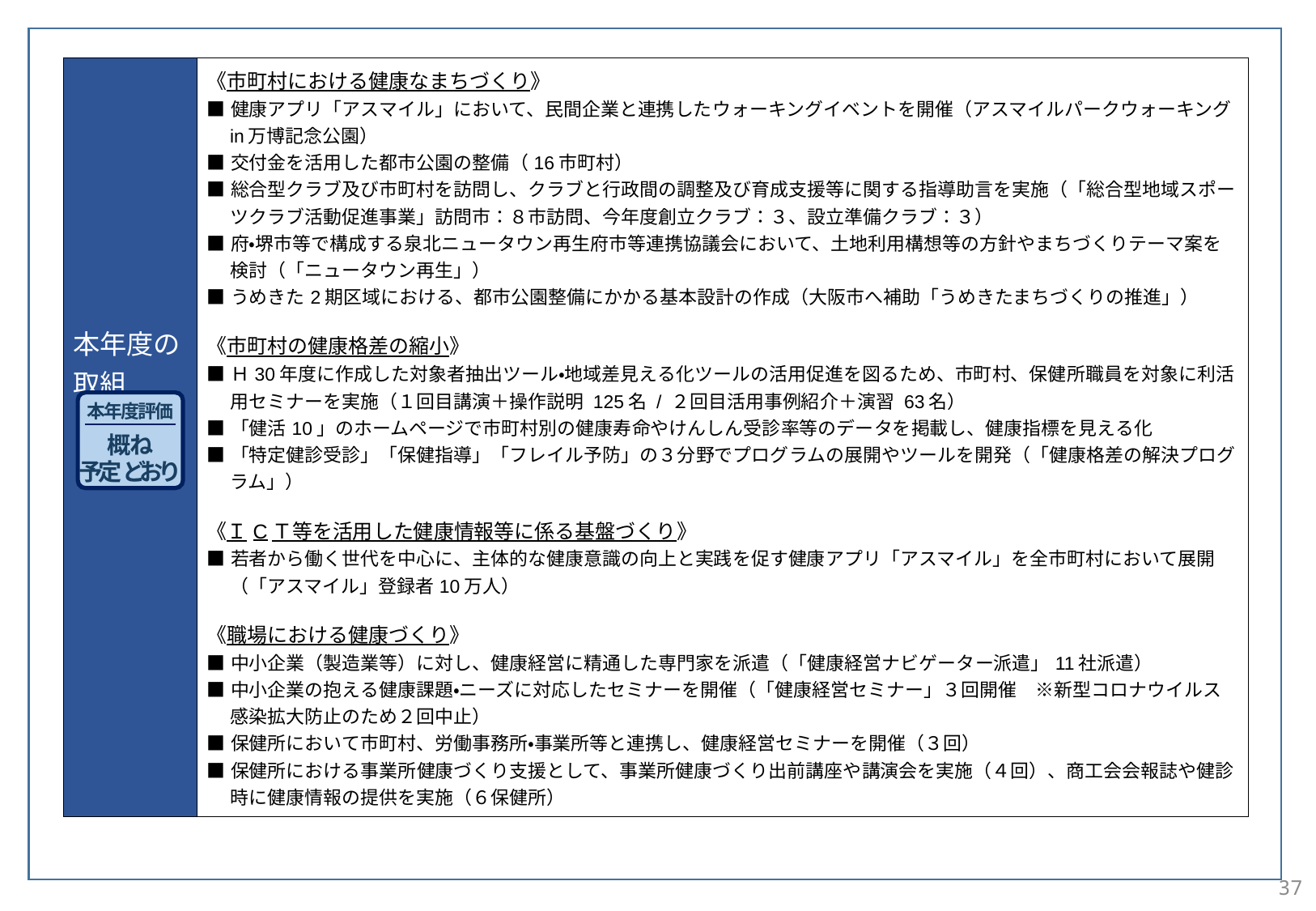

| 本年度の 取組 | 《市町村における健康なまちづくり》 ■健康アプリ「アスマイル」において、民間企業と連携したウォーキングイベントを開催（アスマイルパークウォーキングin万博記念公園） ■交付金を活用した都市公園の整備（16市町村） ■総合型クラブ及び市町村を訪問し、クラブと行政間の調整及び育成支援等に関する指導助言を実施（「総合型地域スポーツクラブ活動促進事業」訪問市：８市訪問、今年度創立クラブ：３、設立準備クラブ：３） ■府・堺市等で構成する泉北ニュータウン再生府市等連携協議会において、土地利用構想等の方針やまちづくりテーマ案を検討（「ニュータウン再生」） ■うめきた2期区域における、都市公園整備にかかる基本設計の作成（大阪市へ補助「うめきたまちづくりの推進」） 《市町村の健康格差の縮小》 ■Ｈ30年度に作成した対象者抽出ツール・地域差見える化ツールの活用促進を図るため、市町村、保健所職員を対象に利活用セミナーを実施（１回目講演＋操作説明 125名 / ２回目活用事例紹介＋演習 63名） ■「健活10」のホームページで市町村別の健康寿命やけんしん受診率等のデータを掲載し、健康指標を見える化 ■「特定健診受診」「保健指導」「フレイル予防」の３分野でプログラムの展開やツールを開発（「健康格差の解決プログラム」） 《ＩCＴ等を活用した健康情報等に係る基盤づくり》 ■若者から働く世代を中心に、主体的な健康意識の向上と実践を促す健康アプリ「アスマイル」を全市町村において展開（「アスマイル」登録者10万人） 《職場における健康づくり》 ■中小企業（製造業等）に対し、健康経営に精通した専門家を派遣（「健康経営ナビゲーター派遣」11社派遣） ■中小企業の抱える健康課題・ニーズに対応したセミナーを開催（「健康経営セミナー」３回開催　※新型コロナウイルス感染拡大防止のため２回中止） ■保健所において市町村、労働事務所・事業所等と連携し、健康経営セミナーを開催（３回） ■保健所における事業所健康づくり支援として、事業所健康づくり出前講座や講演会を実施（４回）、商工会会報誌や健診時に健康情報の提供を実施（６保健所） |
| --- | --- |
本年度評価

概ね
予定どおり
37